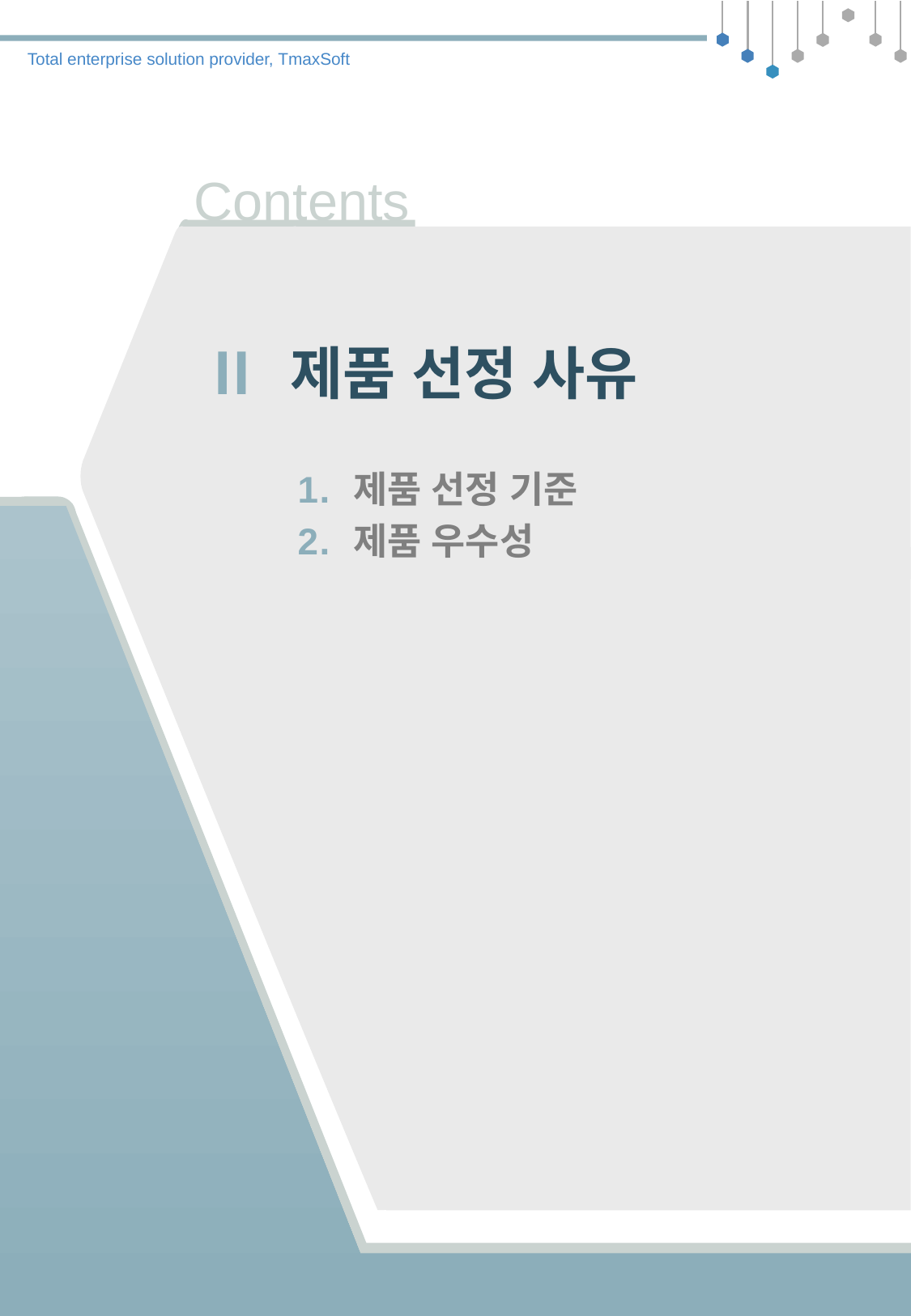

# Ⅱ 제품 선정 사유
제품 선정 기준
제품 우수성